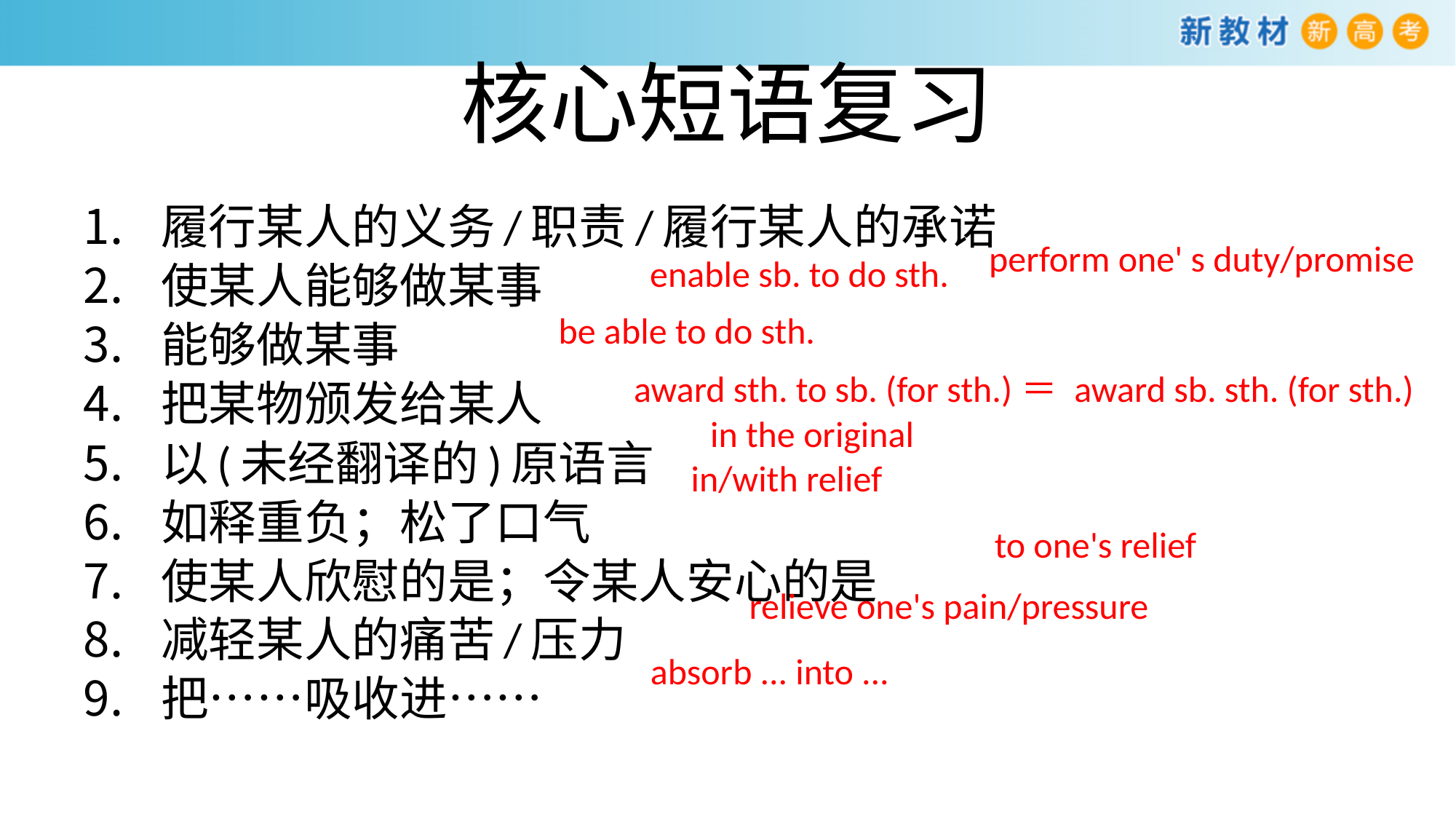

# 核心短语复习
履行某人的义务/职责/履行某人的承诺
使某人能够做某事
能够做某事
把某物颁发给某人
以(未经翻译的)原语言
如释重负；松了口气
使某人欣慰的是；令某人安心的是
减轻某人的痛苦/压力
把……吸收进……
perform one' s duty/promise
enable sb. to do sth.
be able to do sth.
award sth. to sb. (for sth.)＝ award sb. sth. (for sth.)
in the original
in/with relief
to one's relief
relieve one's pain/pressure
absorb ... into ...